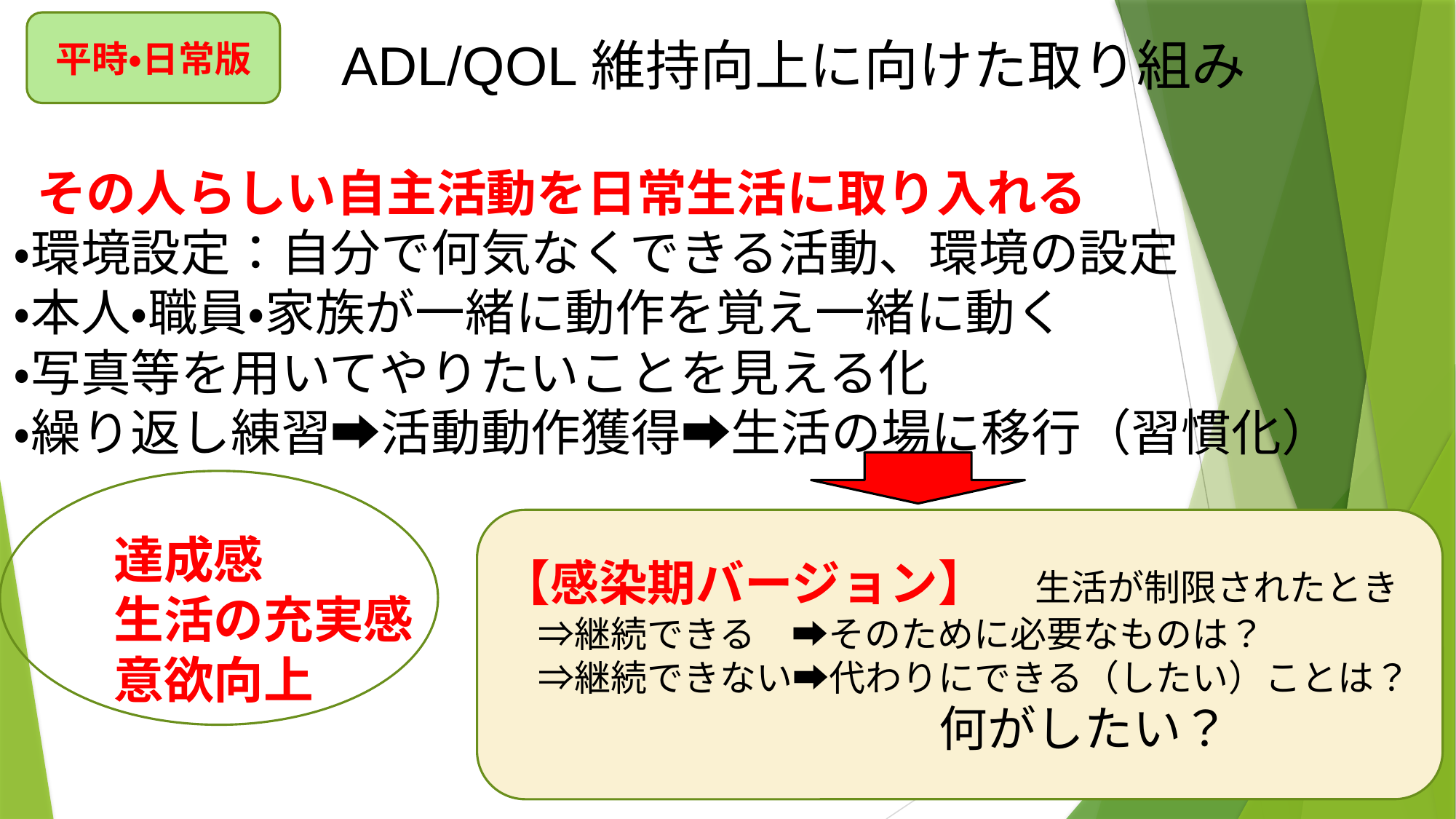

平時・日常版
# ADL/QOL維持向上に向けた取り組み

　　その人らしい自主活動を日常生活に取り入れる
　・環境設定：自分で何気なくできる活動、環境の設定
　・本人・職員・家族が一緒に動作を覚え一緒に動く
　・写真等を用いてやりたいことを見える化
　・繰り返し練習➡活動動作獲得➡生活の場に移行（習慣化）

　　　達成感
　　　生活の充実感
　　　意欲向上

【感染期バージョン】　生活が制限されたとき
　⇒継続できる　➡そのために必要なものは？
　⇒継続できない➡代わりにできる（したい）ことは？
　　　　　　　　　何がしたい？